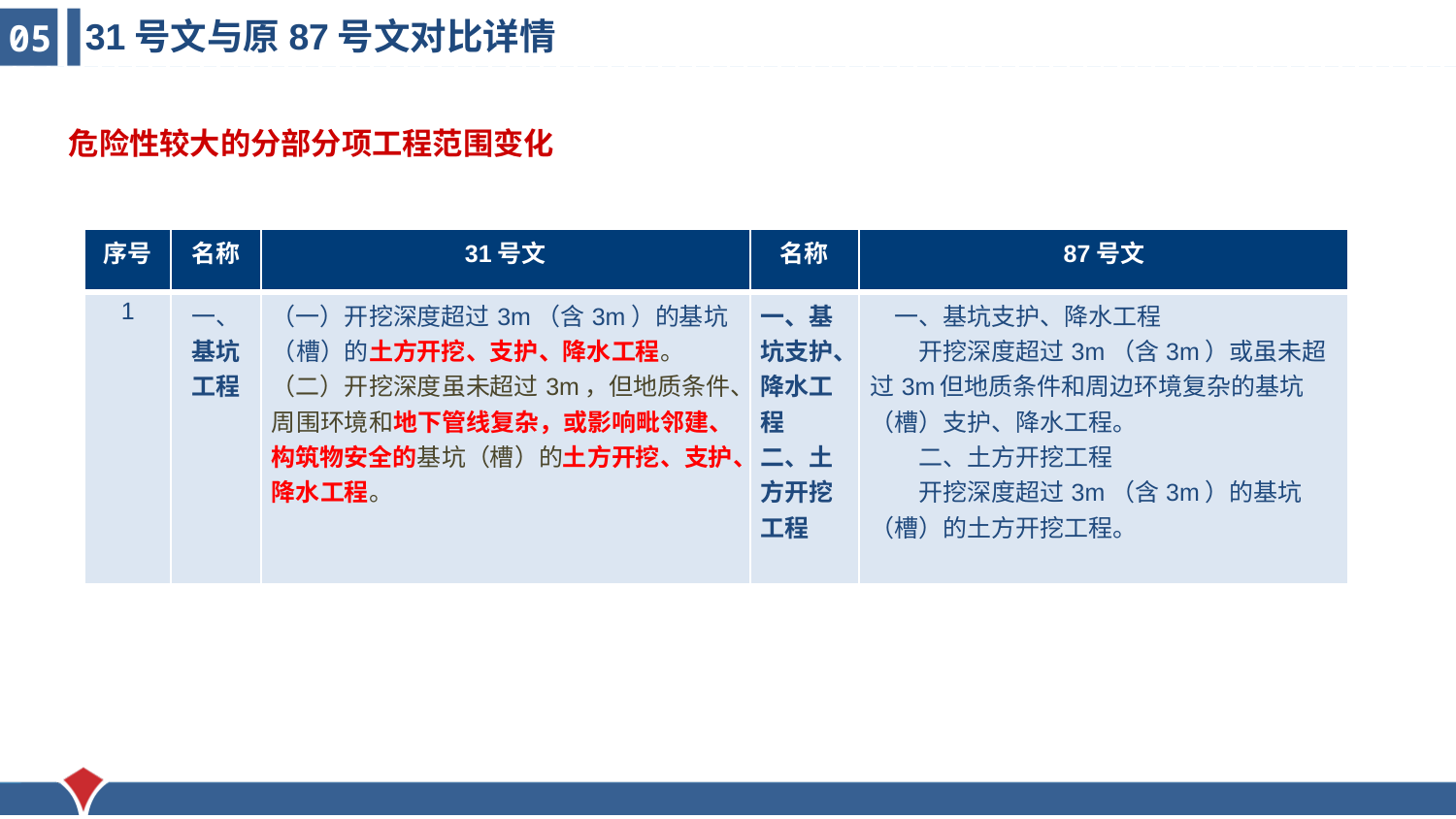

31号文与原87号文对比详情
05
危险性较大的分部分项工程范围变化
| 序号 | 名称 | 31号文 | 名称 | 87号文 |
| --- | --- | --- | --- | --- |
| 1 | 一、基坑工程 | （一）开挖深度超过3m（含3m）的基坑（槽）的土方开挖、支护、降水工程。 （二）开挖深度虽未超过3m，但地质条件、周围环境和地下管线复杂，或影响毗邻建、构筑物安全的基坑（槽）的土方开挖、支护、降水工程。 | 一、基坑支护、降水工程 二、土方开挖工程 | 一、基坑支护、降水工程 　　开挖深度超过3m（含3m）或虽未超过3m但地质条件和周边环境复杂的基坑（槽）支护、降水工程。 　　二、土方开挖工程 　　开挖深度超过3m（含3m）的基坑（槽）的土方开挖工程。 |